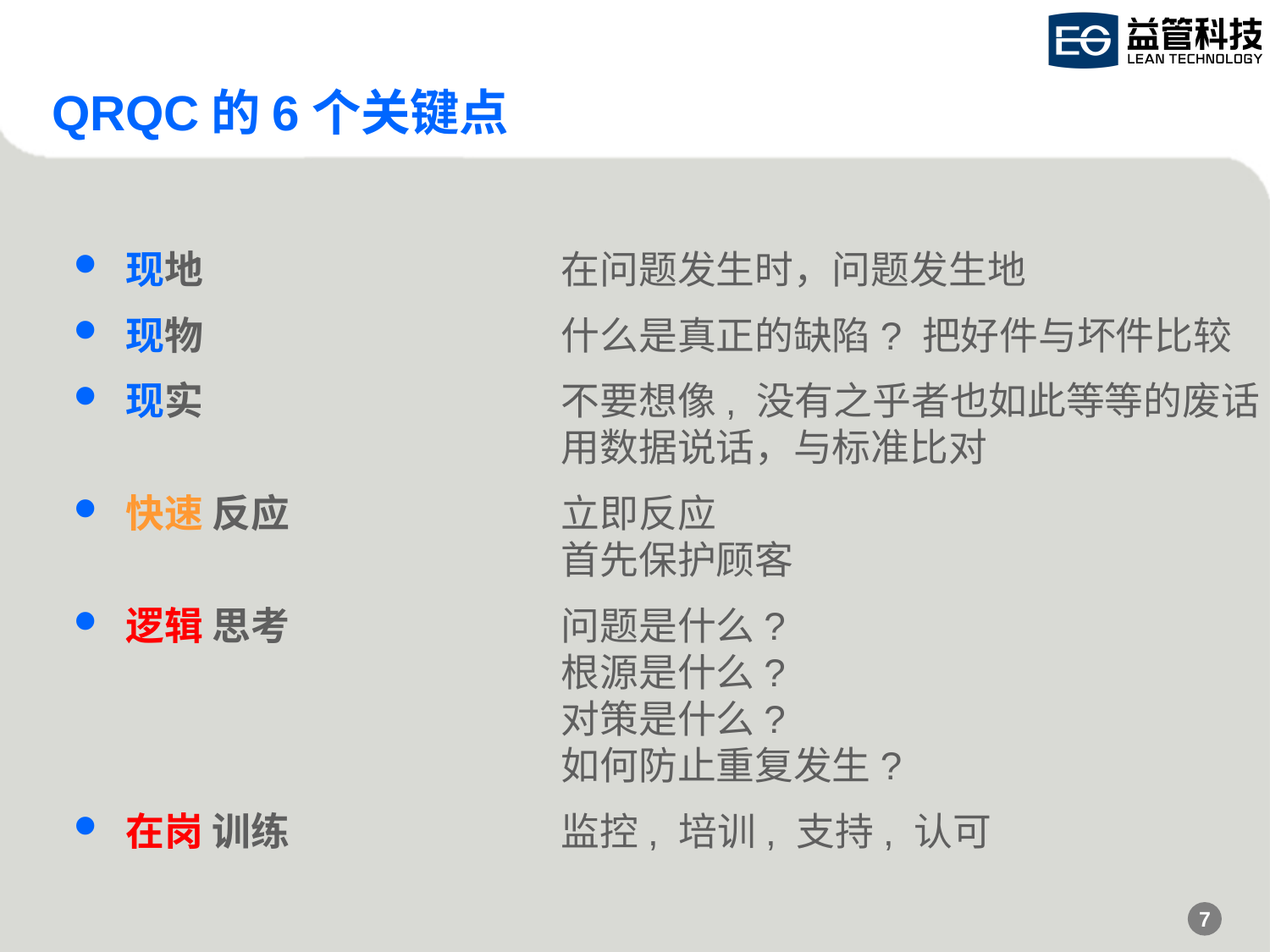

QRQC的6个关键点

现地	在问题发生时，问题发生地
现物	什么是真正的缺陷? 把好件与坏件比较
现实	不要想像, 没有之乎者也如此等等的废话
	用数据说话，与标准比对
快速 反应 	立即反应
	首先保护顾客
逻辑 思考	问题是什么?
	根源是什么?
	对策是什么?
	如何防止重复发生?
在岗 训练 	监控, 培训, 支持, 认可